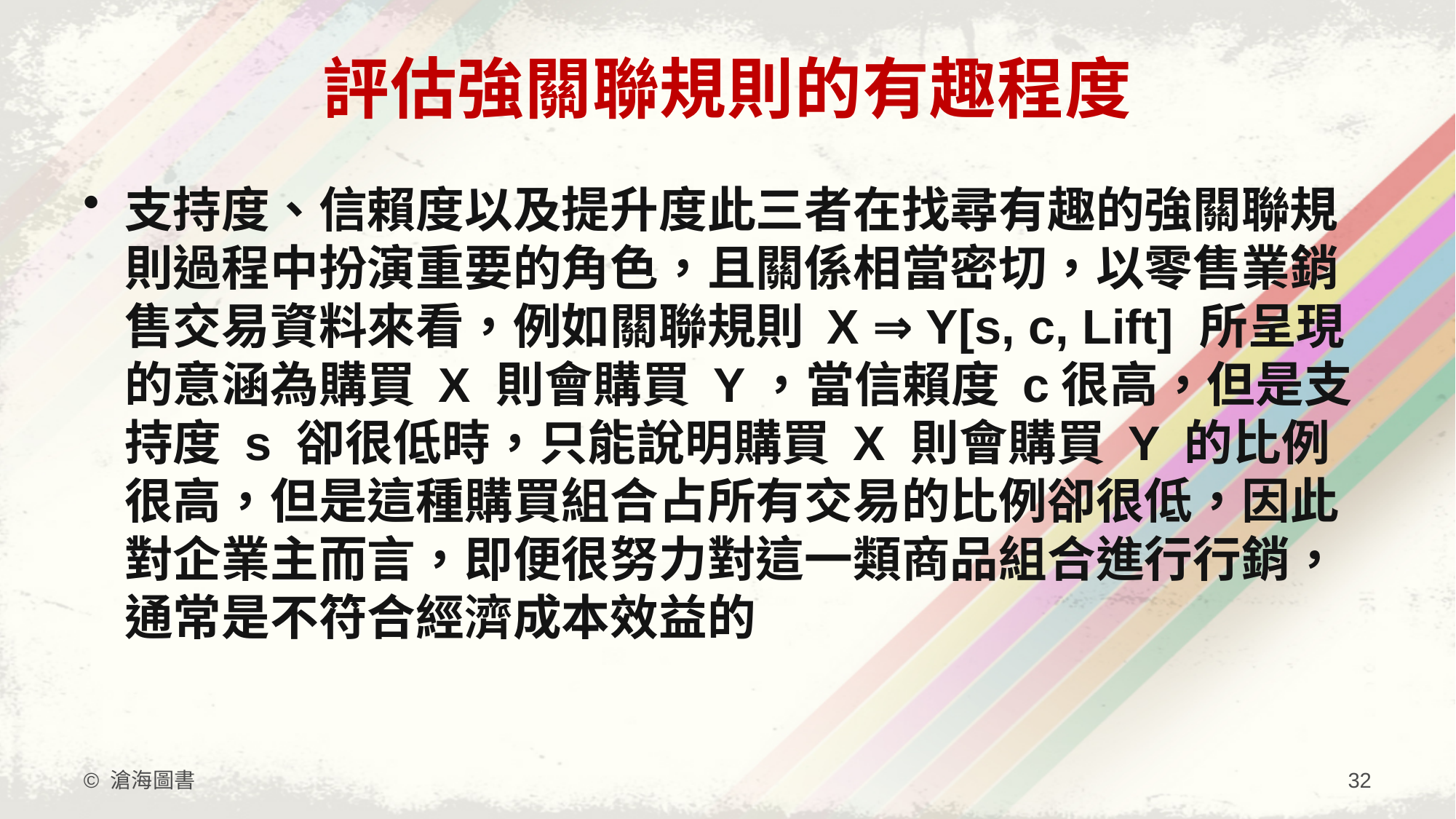

# 評估強關聯規則的有趣程度
支持度、信賴度以及提升度此三者在找尋有趣的強關聯規則過程中扮演重要的角色，且關係相當密切，以零售業銷售交易資料來看，例如關聯規則 X ⇒ Y[s, c, Lift] 所呈現的意涵為購買 X 則會購買 Y，當信賴度 c很高，但是支持度 s 卻很低時，只能說明購買 X 則會購買 Y 的比例很高，但是這種購買組合占所有交易的比例卻很低，因此對企業主而言，即便很努力對這一類商品組合進行行銷，通常是不符合經濟成本效益的
© 滄海圖書

32